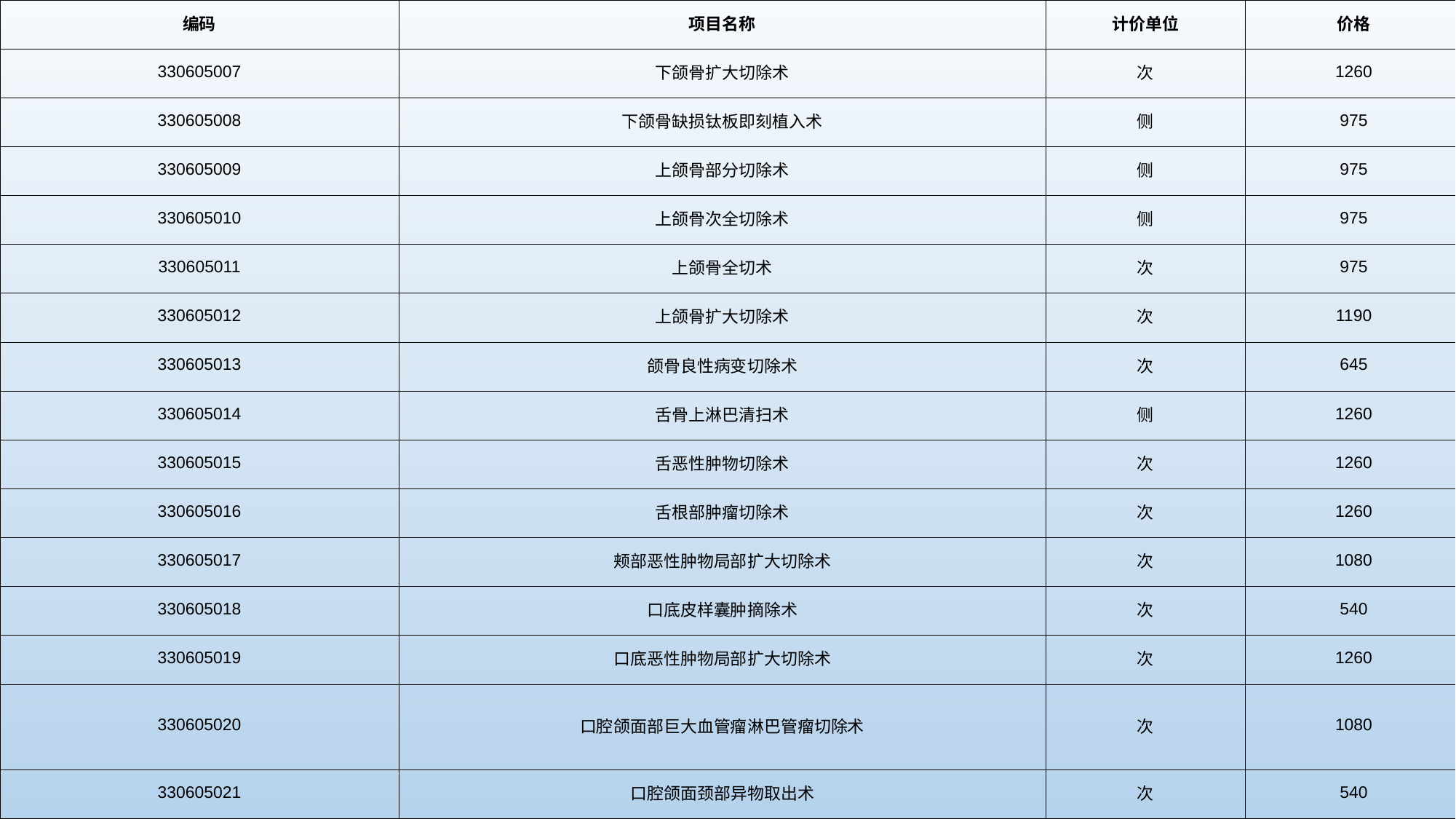

| 编码 | 项目名称 | 计价单位 | 价格 |
| --- | --- | --- | --- |
| 330605007 | 下颌骨扩大切除术 | 次 | 1260 |
| 330605008 | 下颌骨缺损钛板即刻植入术 | 侧 | 975 |
| 330605009 | 上颌骨部分切除术 | 侧 | 975 |
| 330605010 | 上颌骨次全切除术 | 侧 | 975 |
| 330605011 | 上颌骨全切术 | 次 | 975 |
| 330605012 | 上颌骨扩大切除术 | 次 | 1190 |
| 330605013 | 颌骨良性病变切除术 | 次 | 645 |
| 330605014 | 舌骨上淋巴清扫术 | 侧 | 1260 |
| 330605015 | 舌恶性肿物切除术 | 次 | 1260 |
| 330605016 | 舌根部肿瘤切除术 | 次 | 1260 |
| 330605017 | 颊部恶性肿物局部扩大切除术 | 次 | 1080 |
| 330605018 | 口底皮样囊肿摘除术 | 次 | 540 |
| 330605019 | 口底恶性肿物局部扩大切除术 | 次 | 1260 |
| 330605020 | 口腔颌面部巨大血管瘤淋巴管瘤切除术 | 次 | 1080 |
| 330605021 | 口腔颌面颈部异物取出术 | 次 | 540 |